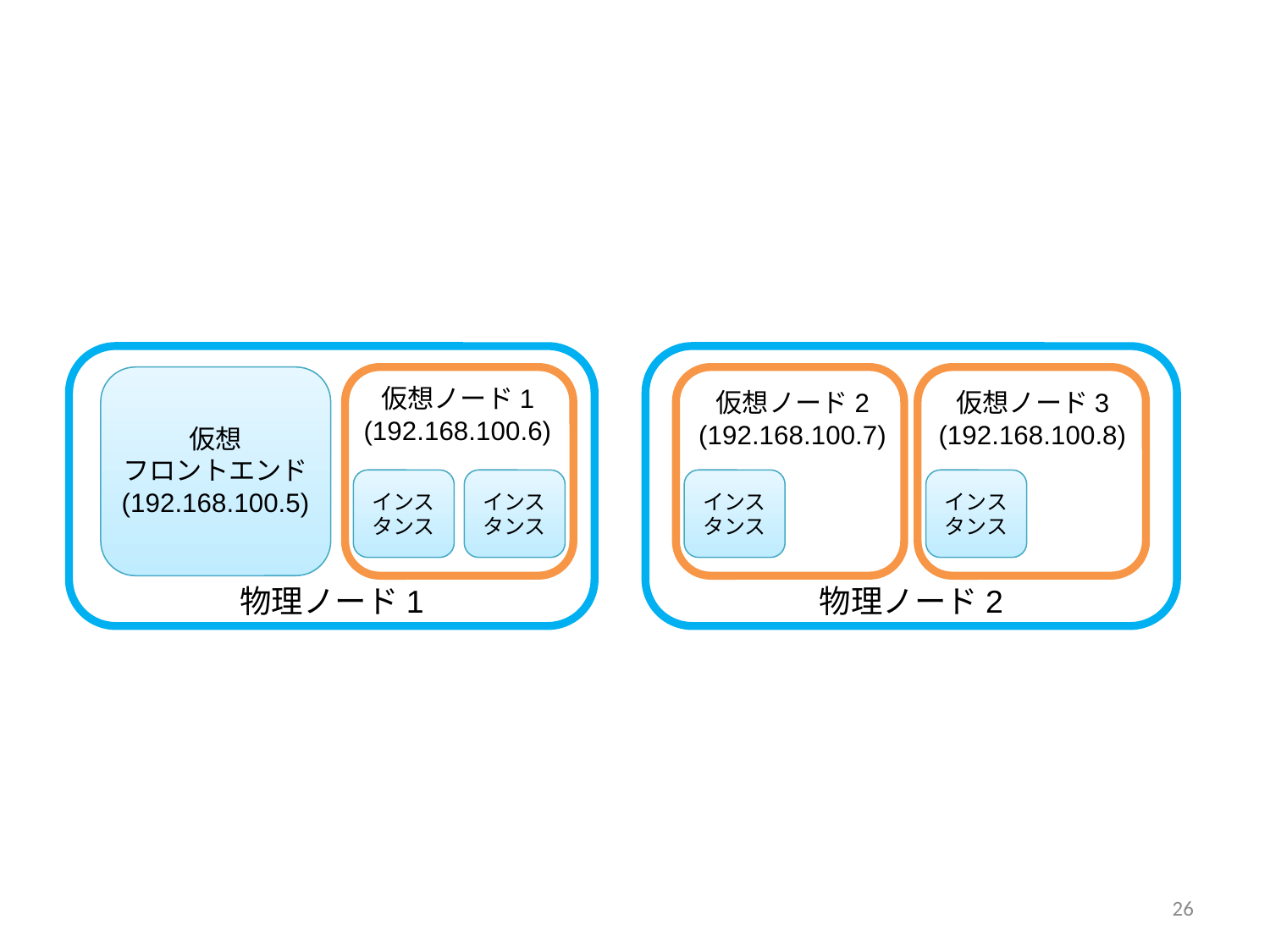

物理ノード2

物理ノード1

仮想ノード1
(192.168.100.6)
仮想ノード3
(192.168.100.8)
仮想ノード2
(192.168.100.7)
仮想
フロントエンド
(192.168.100.5)
インスタンス
インスタンス
インスタンス
インスタンス
26